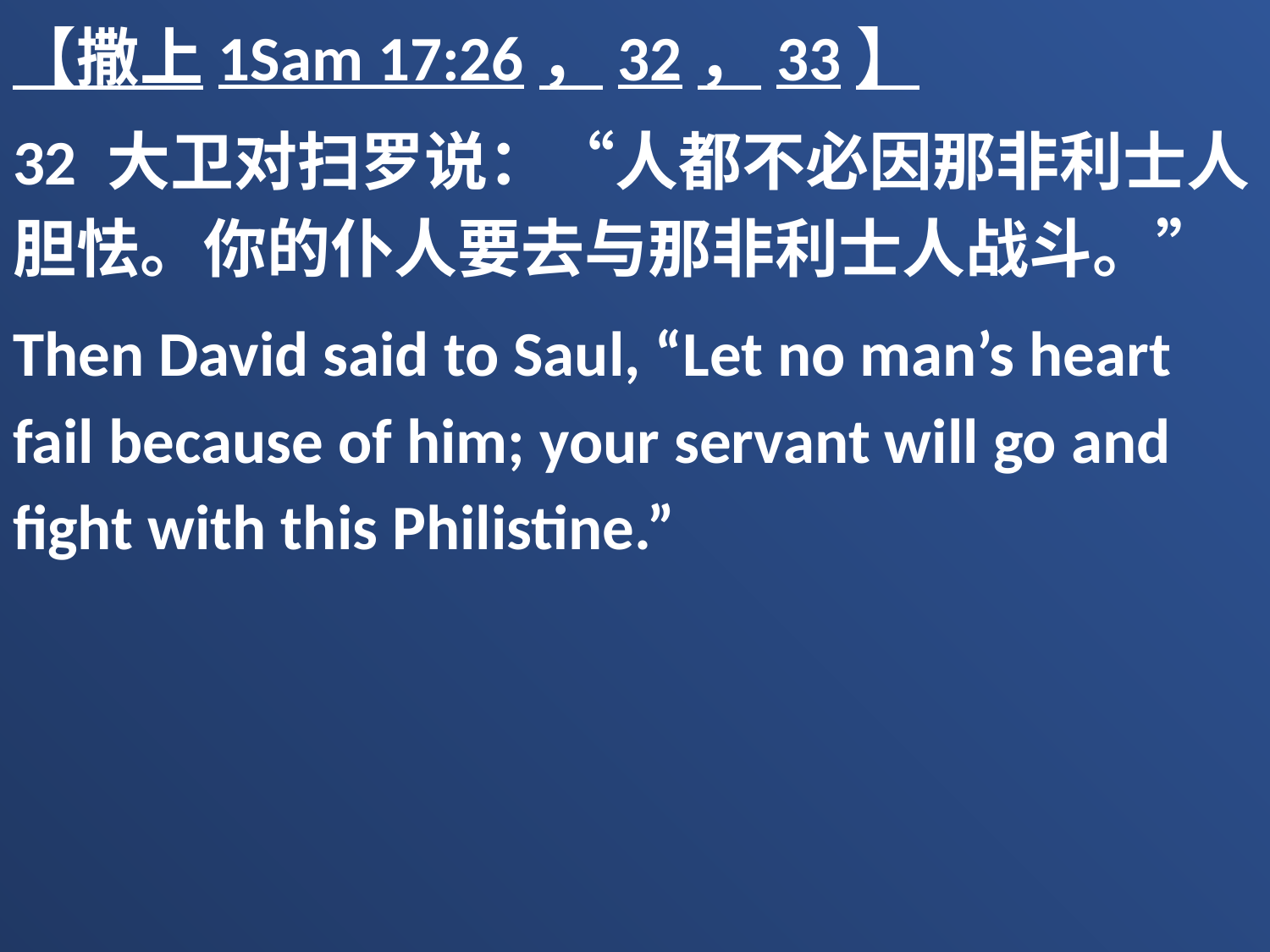

【撒上1Sam 17:26，32，33】
32 大卫对扫罗说：“人都不必因那非利士人胆怯。你的仆人要去与那非利士人战斗。”
Then David said to Saul, “Let no man’s heart fail because of him; your servant will go and fight with this Philistine.”